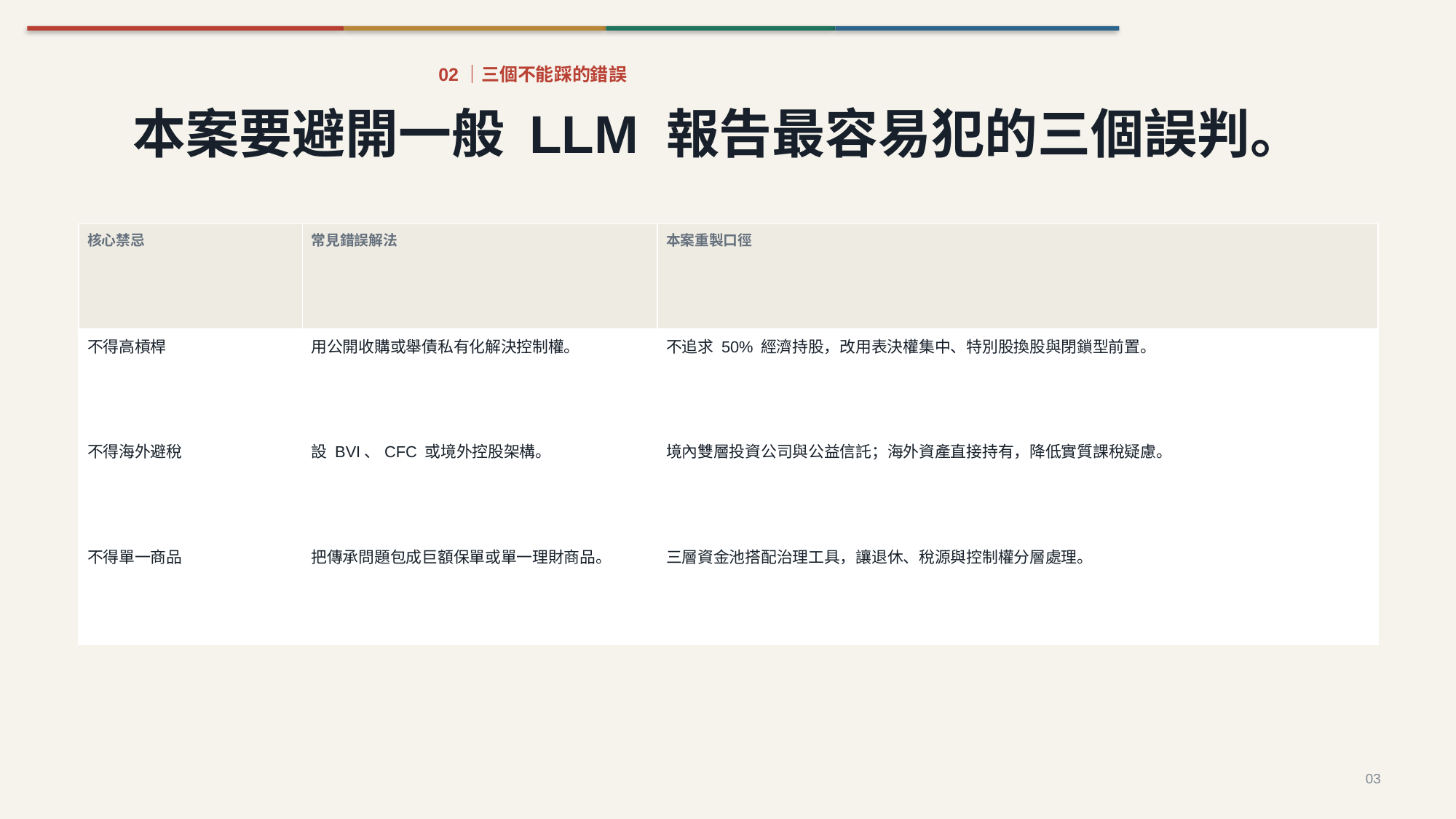

02｜三個不能踩的錯誤
本案要避開一般 LLM 報告最容易犯的三個誤判。
| 核心禁忌 | 常見錯誤解法 | 本案重製口徑 |
| --- | --- | --- |
| 不得高槓桿 | 用公開收購或舉債私有化解決控制權。 | 不追求 50% 經濟持股，改用表決權集中、特別股換股與閉鎖型前置。 |
| 不得海外避稅 | 設 BVI、CFC 或境外控股架構。 | 境內雙層投資公司與公益信託；海外資產直接持有，降低實質課稅疑慮。 |
| 不得單一商品 | 把傳承問題包成巨額保單或單一理財商品。 | 三層資金池搭配治理工具，讓退休、稅源與控制權分層處理。 |
03